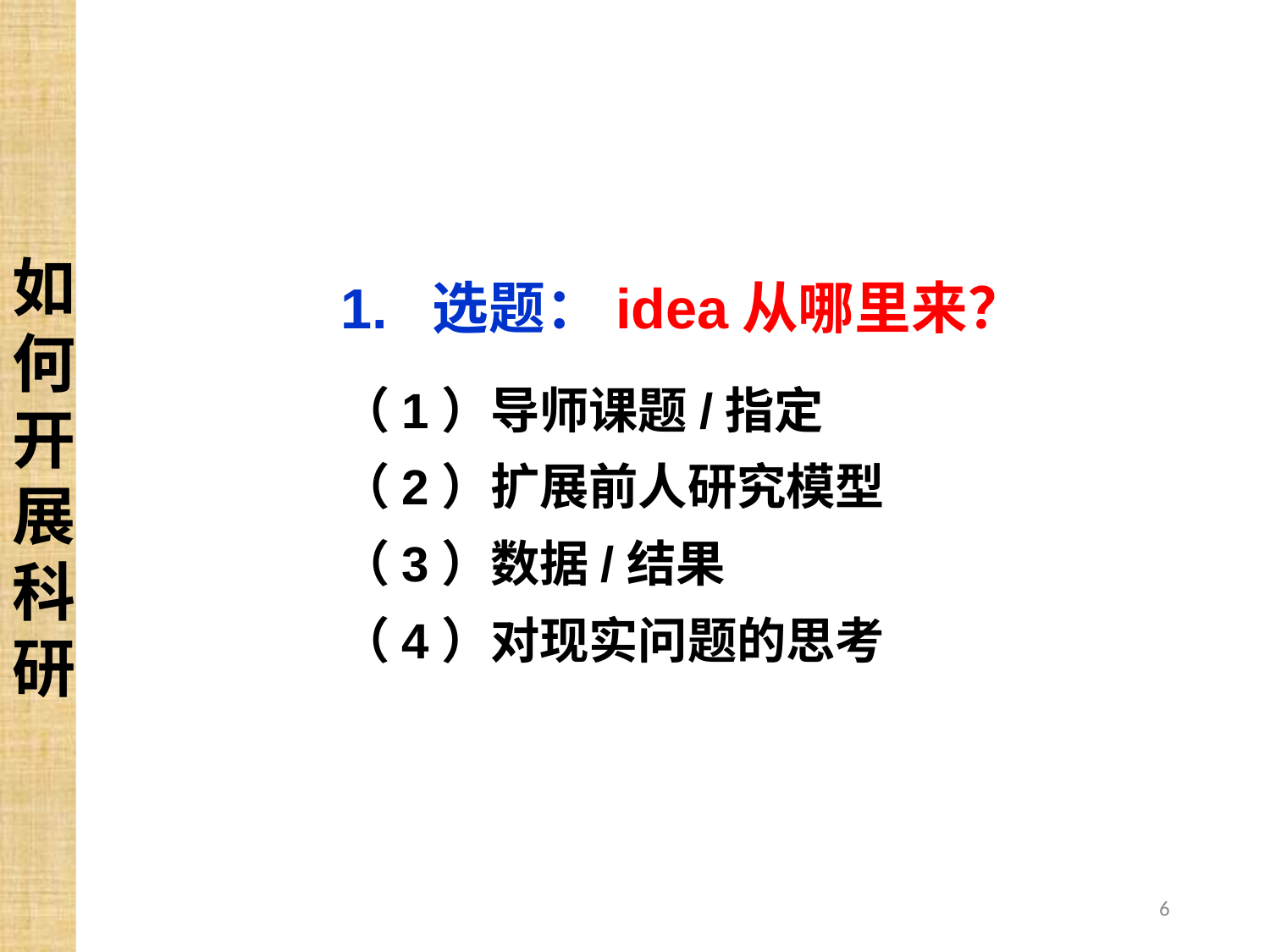

如何开展科研
1.  选题：idea从哪里来？
（1）导师课题/指定
（2）扩展前人研究模型
（3）数据/结果
（4）对现实问题的思考
6